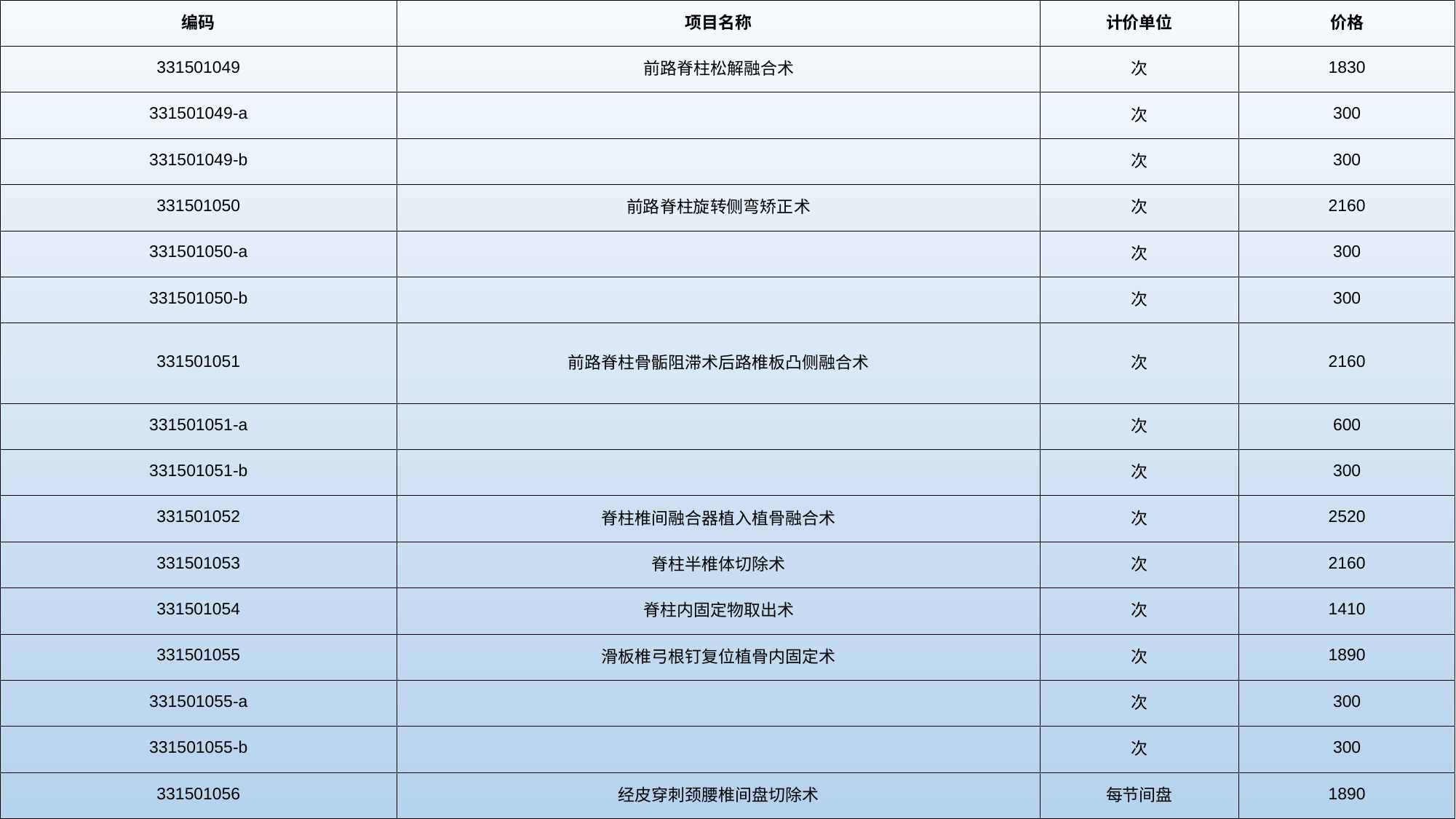

| 编码 | 项目名称 | 计价单位 | 价格 |
| --- | --- | --- | --- |
| 331501049 | 前路脊柱松解融合术 | 次 | 1830 |
| 331501049-a |  | 次 | 300 |
| 331501049-b |  | 次 | 300 |
| 331501050 | 前路脊柱旋转侧弯矫正术 | 次 | 2160 |
| 331501050-a |  | 次 | 300 |
| 331501050-b |  | 次 | 300 |
| 331501051 | 前路脊柱骨骺阻滞术后路椎板凸侧融合术 | 次 | 2160 |
| 331501051-a |  | 次 | 600 |
| 331501051-b |  | 次 | 300 |
| 331501052 | 脊柱椎间融合器植入植骨融合术 | 次 | 2520 |
| 331501053 | 脊柱半椎体切除术 | 次 | 2160 |
| 331501054 | 脊柱内固定物取出术 | 次 | 1410 |
| 331501055 | 滑板椎弓根钉复位植骨内固定术 | 次 | 1890 |
| 331501055-a |  | 次 | 300 |
| 331501055-b |  | 次 | 300 |
| 331501056 | 经皮穿刺颈腰椎间盘切除术 | 每节间盘 | 1890 |